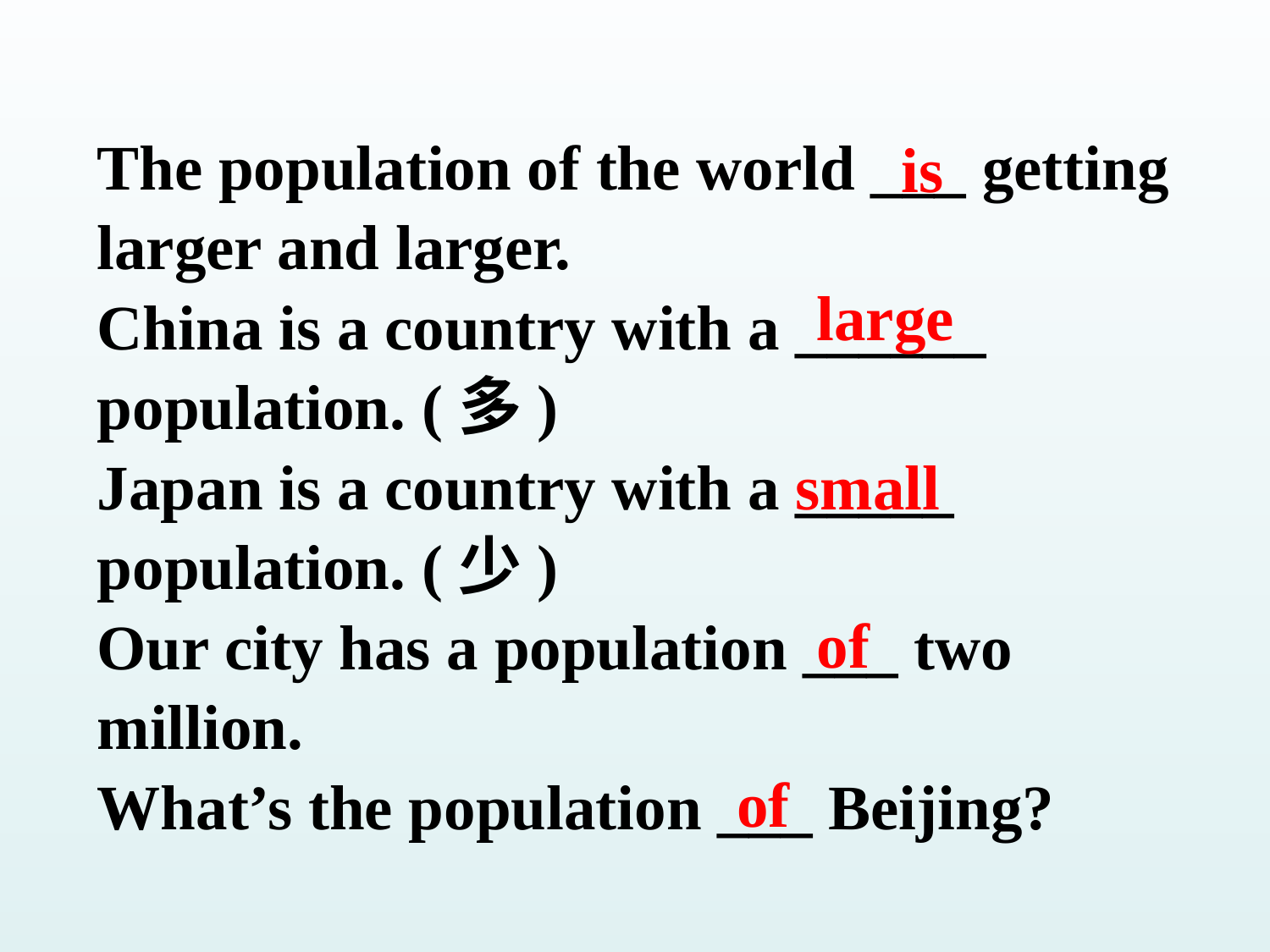

The population of the world ___ getting larger and larger.
China is a country with a ______ population. (多)
Japan is a country with a _____ population. (少)
Our city has a population ___ two million.
What’s the population ___ Beijing?
is
large
small
of
of